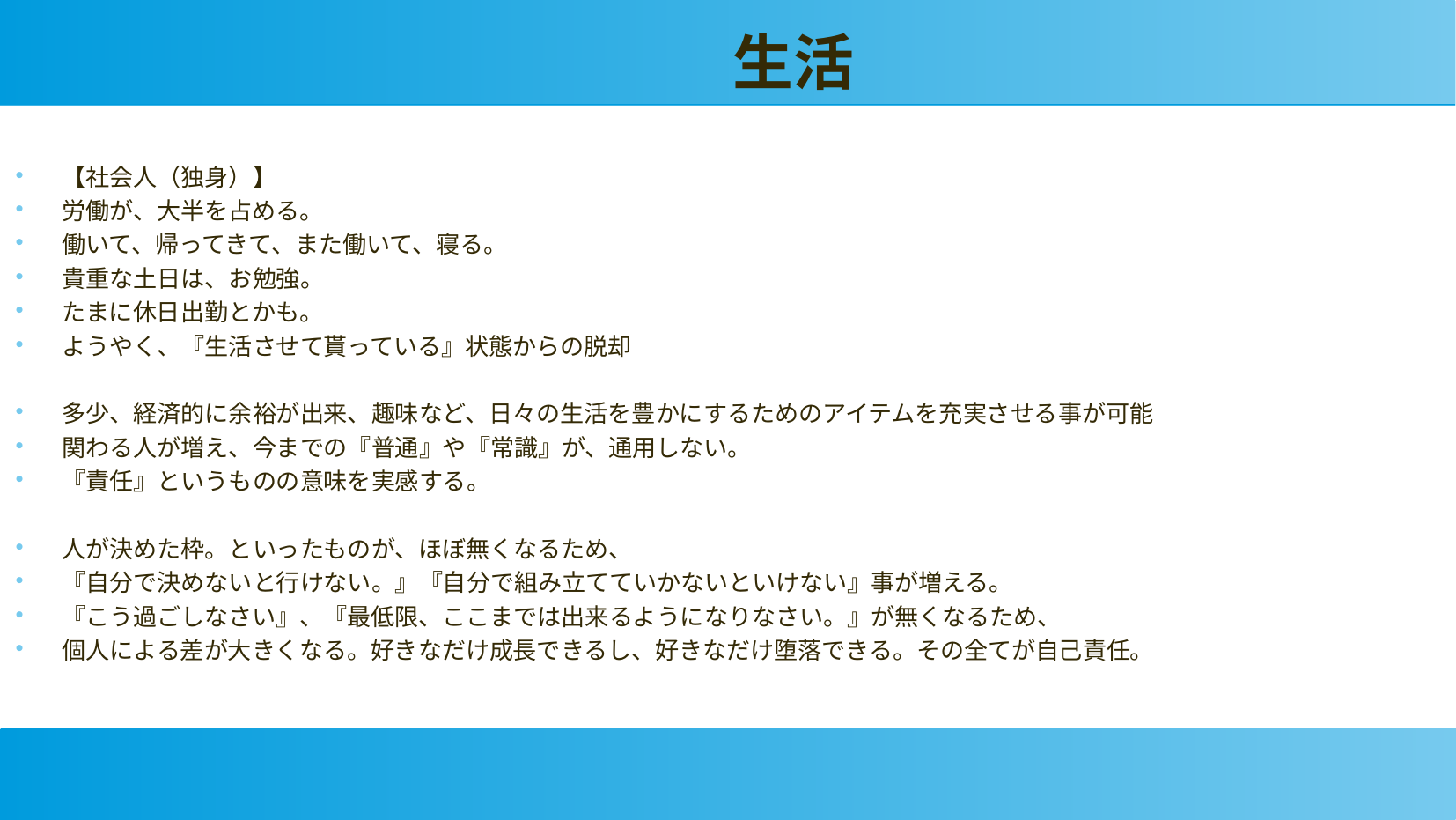

生活

【社会人（独身）】
労働が、大半を占める。
働いて、帰ってきて、また働いて、寝る。
貴重な土日は、お勉強。
たまに休日出勤とかも。
ようやく、『生活させて貰っている』状態からの脱却

多少、経済的に余裕が出来、趣味など、日々の生活を豊かにするためのアイテムを充実させる事が可能
関わる人が増え、今までの『普通』や『常識』が、通用しない。
『責任』というものの意味を実感する。

人が決めた枠。といったものが、ほぼ無くなるため、
『自分で決めないと行けない。』『自分で組み立てていかないといけない』事が増える。
『こう過ごしなさい』、『最低限、ここまでは出来るようになりなさい。』が無くなるため、
個人による差が大きくなる。好きなだけ成長できるし、好きなだけ堕落できる。その全てが自己責任。